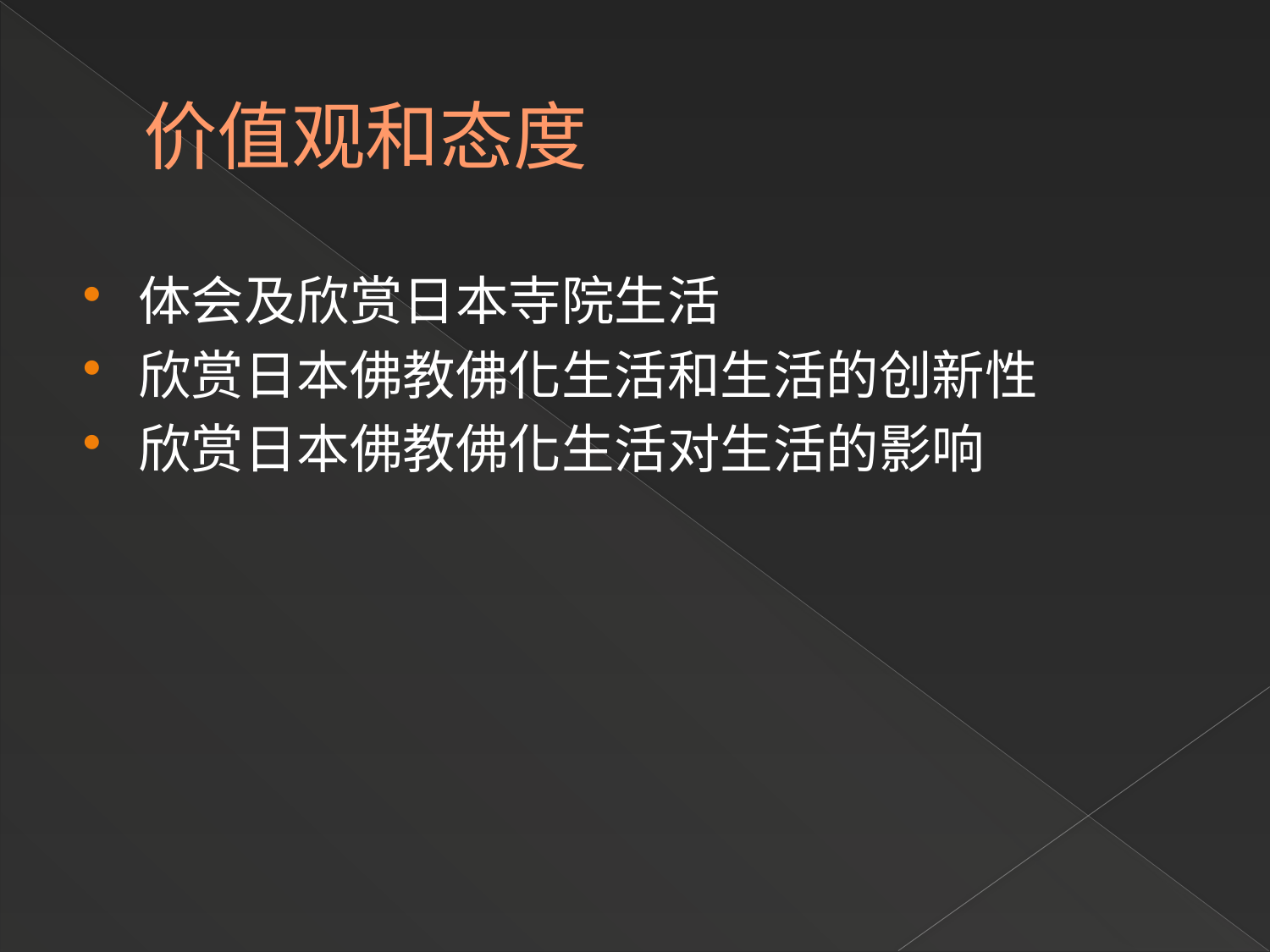

# 价值观和态度
体会及欣赏日本寺院生活
欣赏日本佛教佛化生活和生活的创新性
欣赏日本佛教佛化生活对生活的影响